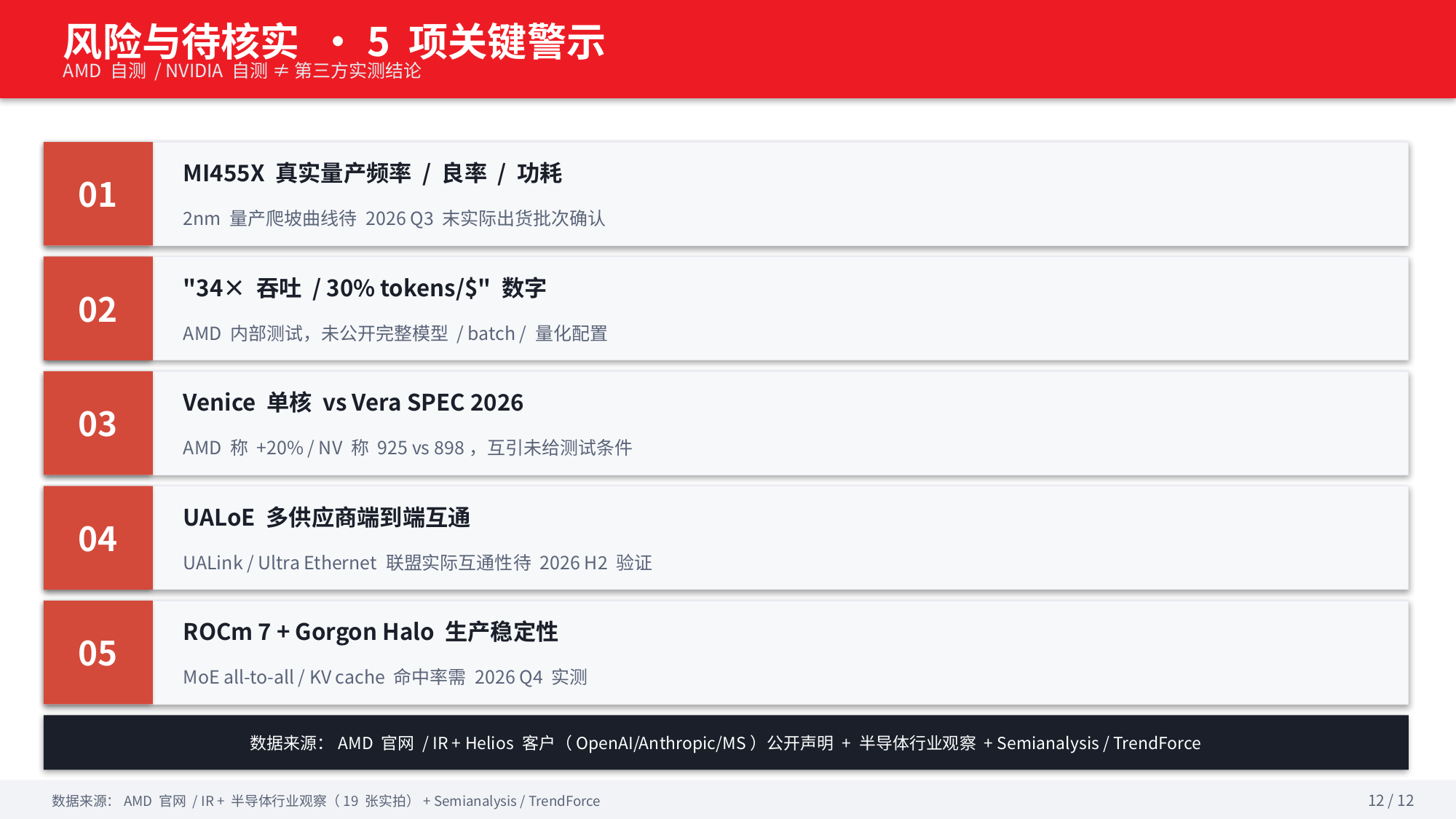

风险与待核实 · 5 项关键警示
AMD 自测 / NVIDIA 自测 ≠ 第三方实测结论

01
MI455X 真实量产频率 / 良率 / 功耗
2nm 量产爬坡曲线待 2026 Q3 末实际出货批次确认

02
"34× 吞吐 / 30% tokens/$" 数字
AMD 内部测试，未公开完整模型 / batch / 量化配置

03
Venice 单核 vs Vera SPEC 2026
AMD 称 +20% / NV 称 925 vs 898，互引未给测试条件

04
UALoE 多供应商端到端互通
UALink / Ultra Ethernet 联盟实际互通性待 2026 H2 验证

05
ROCm 7 + Gorgon Halo 生产稳定性
MoE all-to-all / KV cache 命中率需 2026 Q4 实测

数据来源：AMD 官网 / IR + Helios 客户（OpenAI/Anthropic/MS）公开声明 + 半导体行业观察 + Semianalysis / TrendForce

数据来源：AMD 官网 / IR + 半导体行业观察（19 张实拍）+ Semianalysis / TrendForce
12 / 12